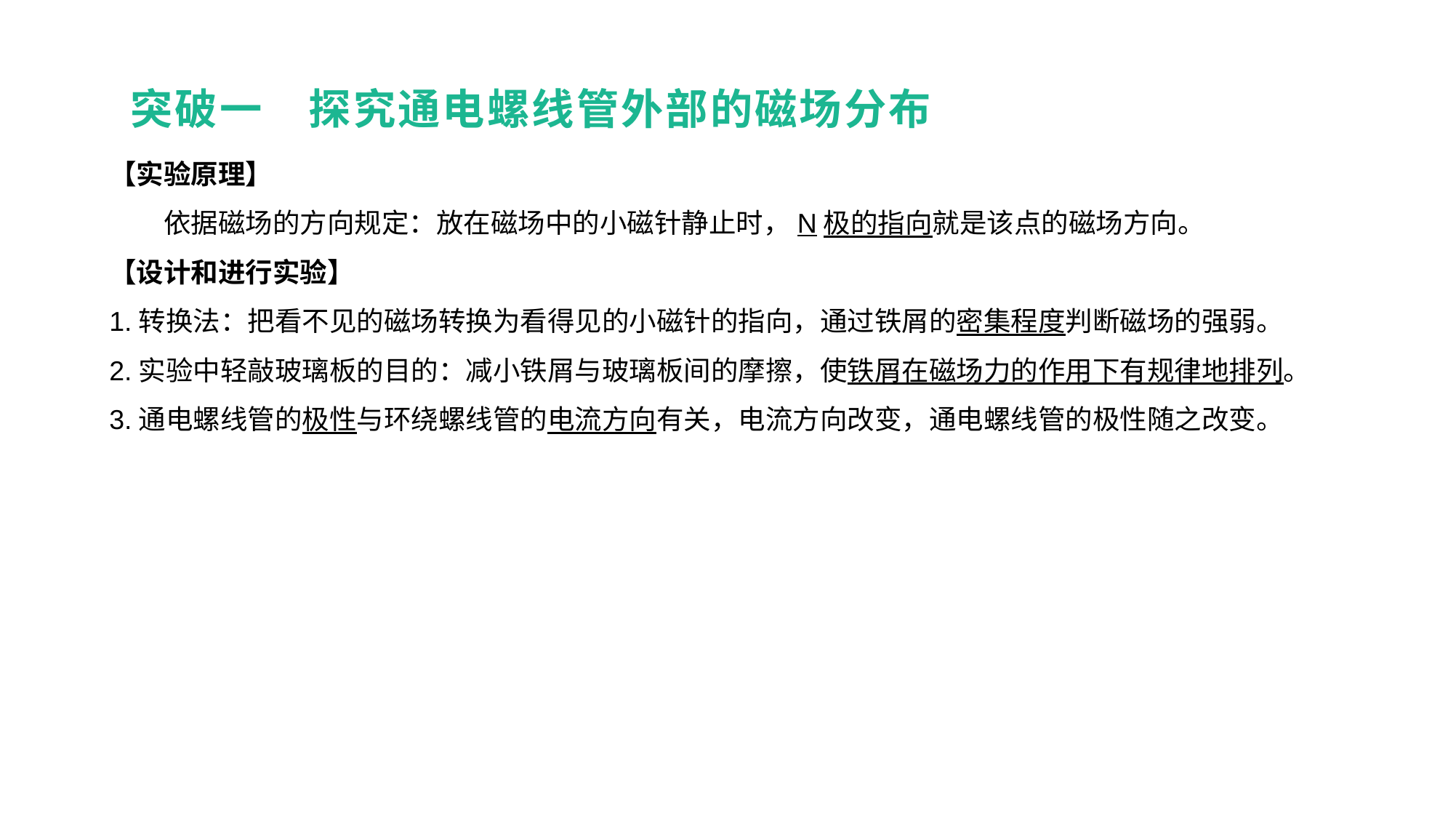

突破一　探究通电螺线管外部的磁场分布
【实验原理】
　　依据磁场的方向规定：放在磁场中的小磁针静止时，N极的指向就是该点的磁场方向。
【设计和进行实验】
1.转换法：把看不见的磁场转换为看得见的小磁针的指向，通过铁屑的密集程度判断磁场的强弱。
2.实验中轻敲玻璃板的目的：减小铁屑与玻璃板间的摩擦，使铁屑在磁场力的作用下有规律地排列。
3.通电螺线管的极性与环绕螺线管的电流方向有关，电流方向改变，通电螺线管的极性随之改变。
实验突破 素养提升